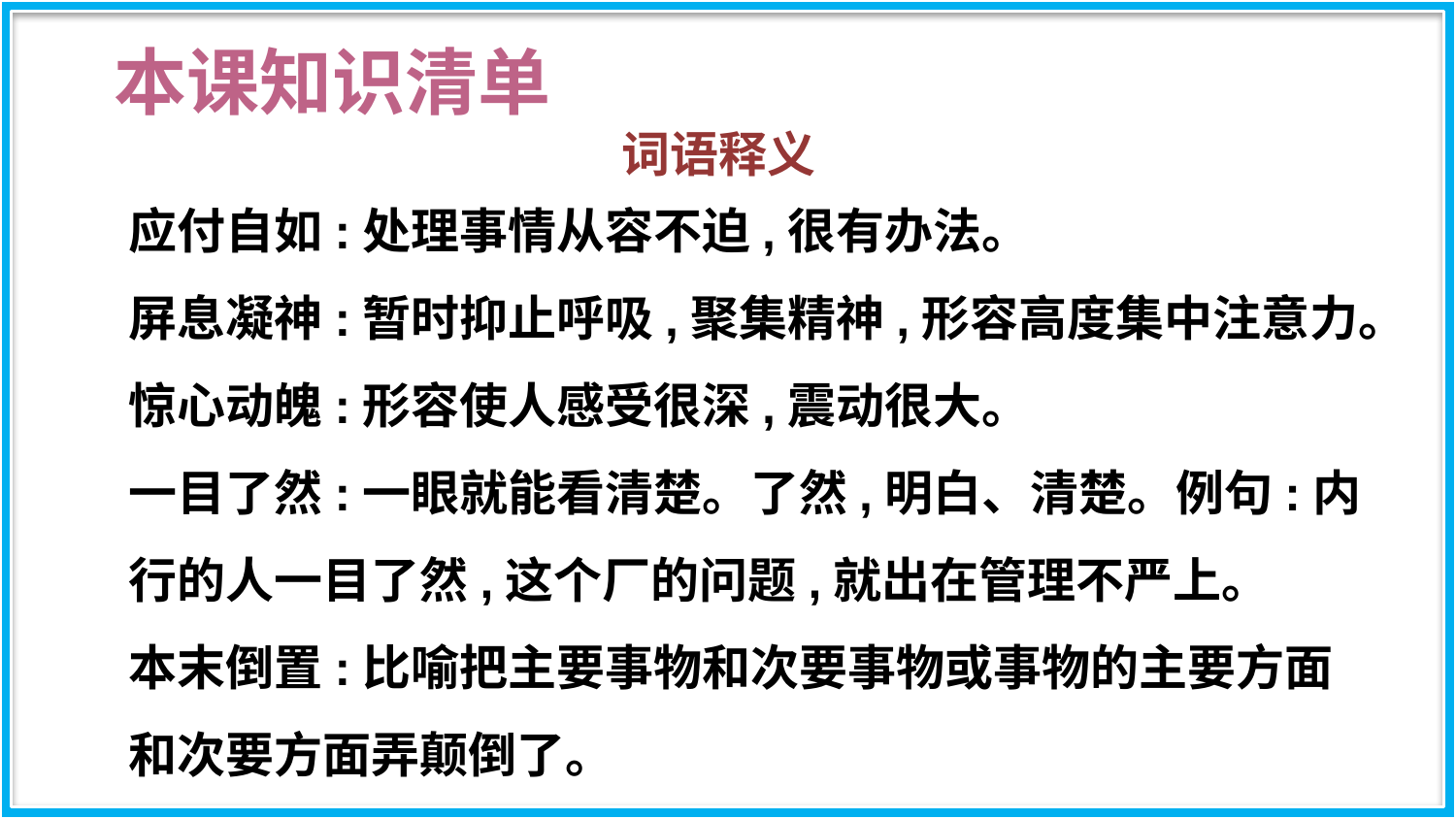

本课知识清单
词语释义
应付自如:处理事情从容不迫,很有办法。
屏息凝神:暂时抑止呼吸,聚集精神,形容高度集中注意力。
惊心动魄:形容使人感受很深,震动很大。
一目了然:一眼就能看清楚。了然,明白、清楚。例句:内行的人一目了然,这个厂的问题,就出在管理不严上。
本末倒置:比喻把主要事物和次要事物或事物的主要方面和次要方面弄颠倒了。